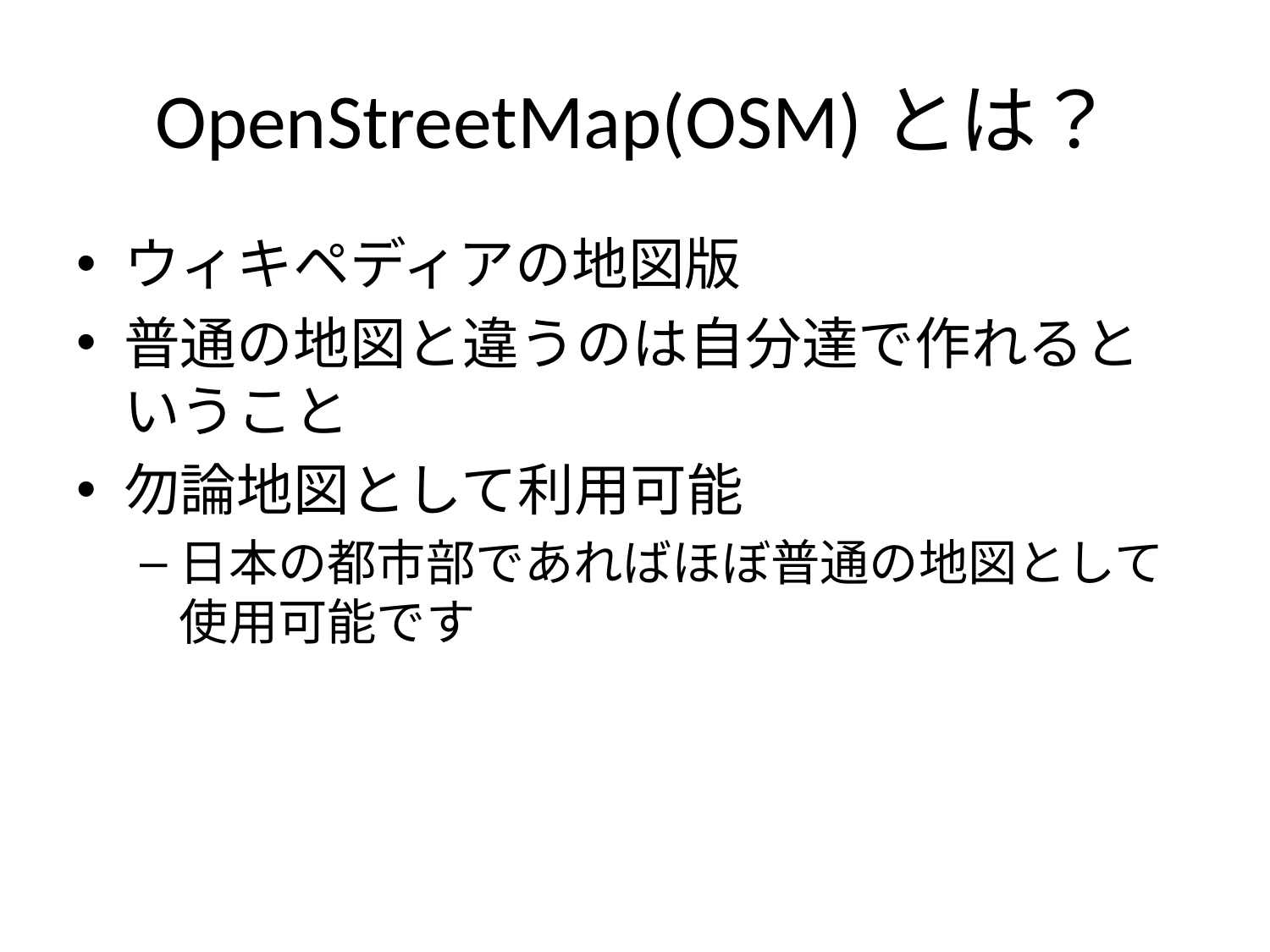

# OpenStreetMap(OSM)とは？
ウィキペディアの地図版
普通の地図と違うのは自分達で作れるということ
勿論地図として利用可能
日本の都市部であればほぼ普通の地図として使用可能です